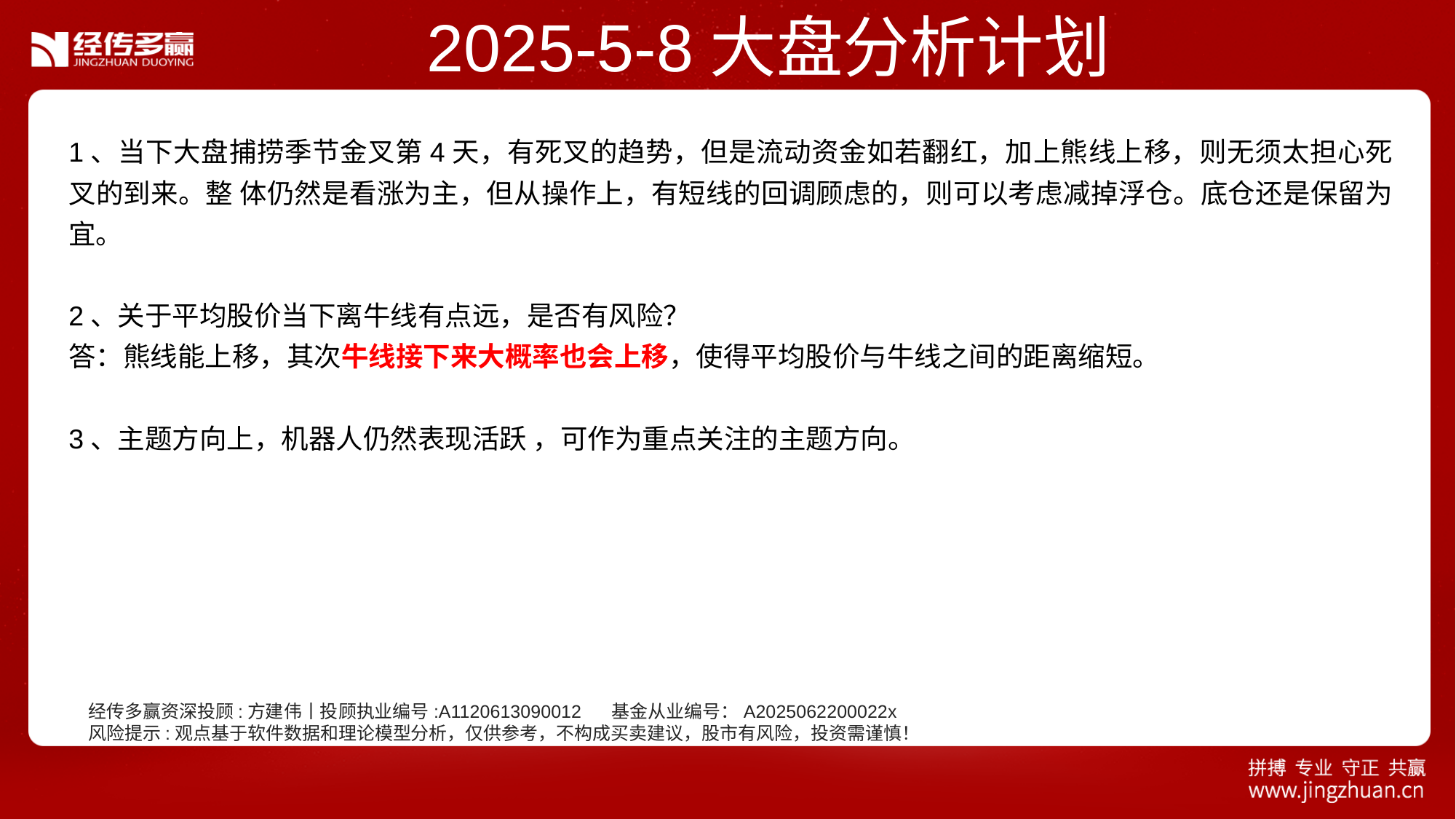

2025-5-8大盘分析计划
1、当下大盘捕捞季节金叉第4天，有死叉的趋势，但是流动资金如若翻红，加上熊线上移，则无须太担心死叉的到来。整 体仍然是看涨为主，但从操作上，有短线的回调顾虑的，则可以考虑减掉浮仓。底仓还是保留为宜。

2、关于平均股价当下离牛线有点远，是否有风险？
答：熊线能上移，其次牛线接下来大概率也会上移，使得平均股价与牛线之间的距离缩短。

3、主题方向上，机器人仍然表现活跃 ，可作为重点关注的主题方向。